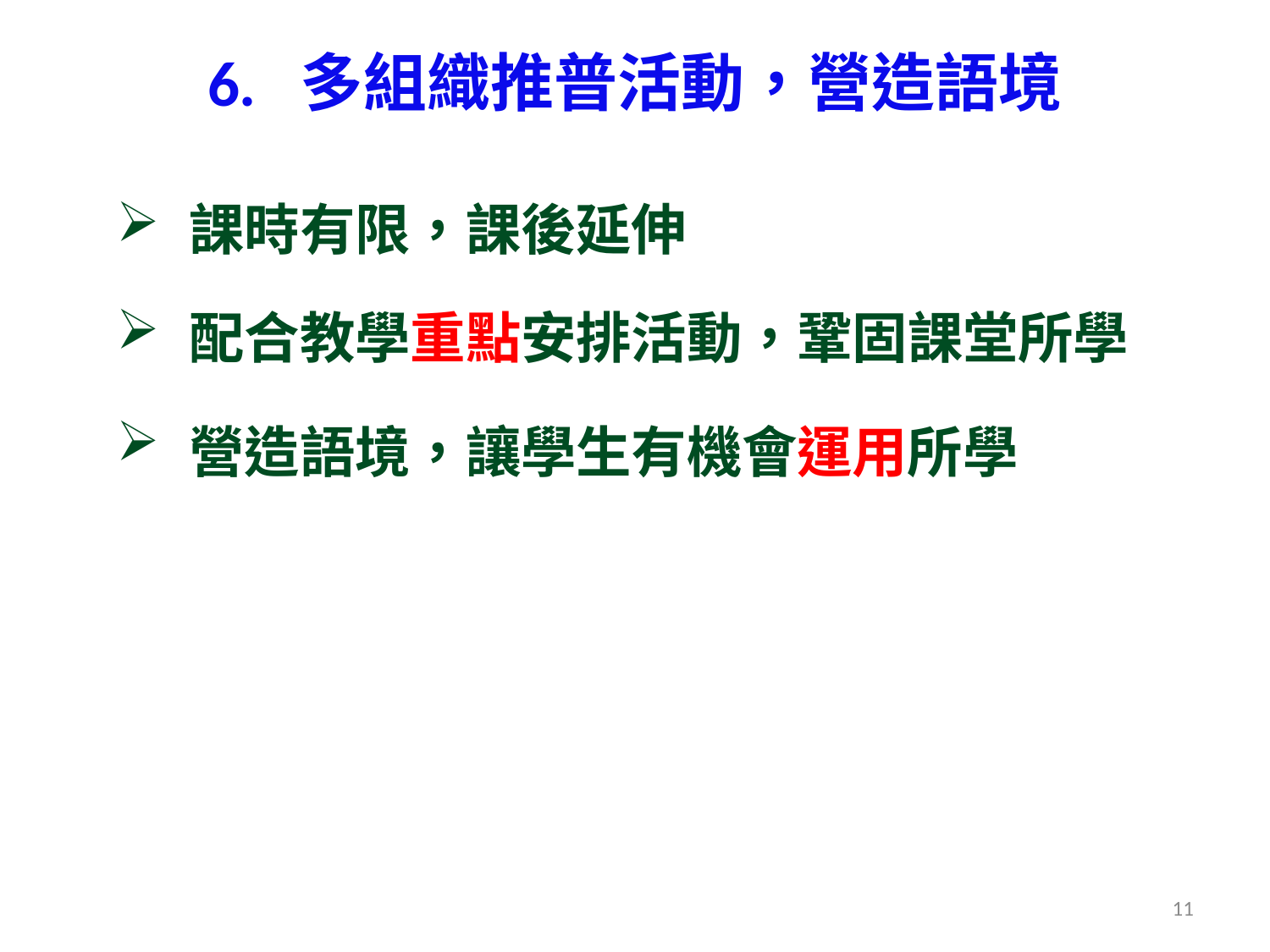

# 6.  多組織推普活動，營造語境
課時有限，課後延伸
配合教學重點安排活動，鞏固課堂所學
營造語境，讓學生有機會運用所學
11